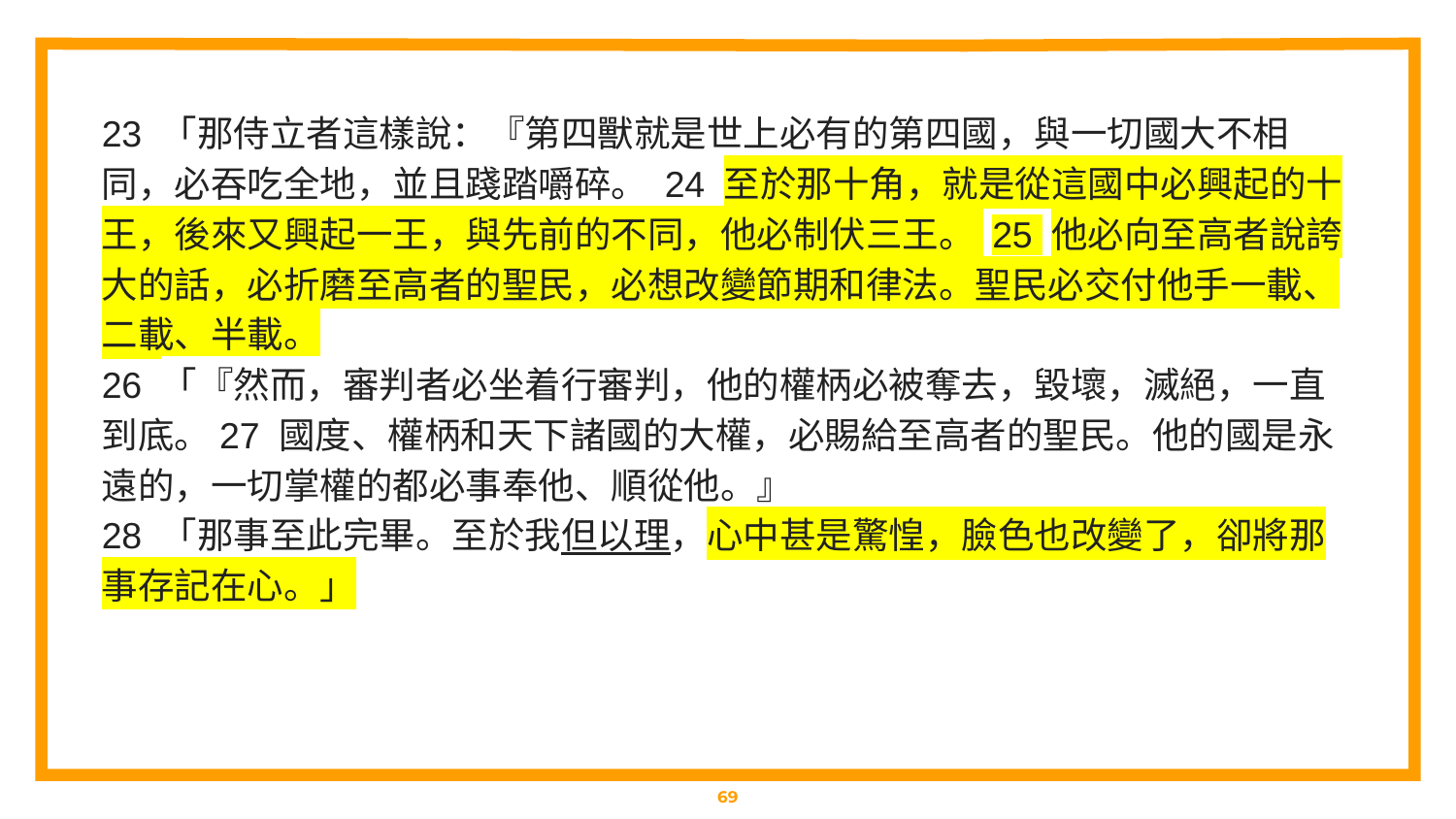

23 「那侍立者這樣說：『第四獸就是世上必有的第四國，與一切國大不相同，必吞吃全地，並且踐踏嚼碎。 24 至於那十角，就是從這國中必興起的十王，後來又興起一王，與先前的不同，他必制伏三王。 25 他必向至高者說誇大的話，必折磨至高者的聖民，必想改變節期和律法。聖民必交付他手一載、二載、半載。
26 「『然而，審判者必坐着行審判，他的權柄必被奪去，毀壞，滅絕，一直到底。27 國度、權柄和天下諸國的大權，必賜給至高者的聖民。他的國是永遠的，一切掌權的都必事奉他、順從他。』
28 「那事至此完畢。至於我但以理，心中甚是驚惶，臉色也改變了，卻將那事存記在心。」
69